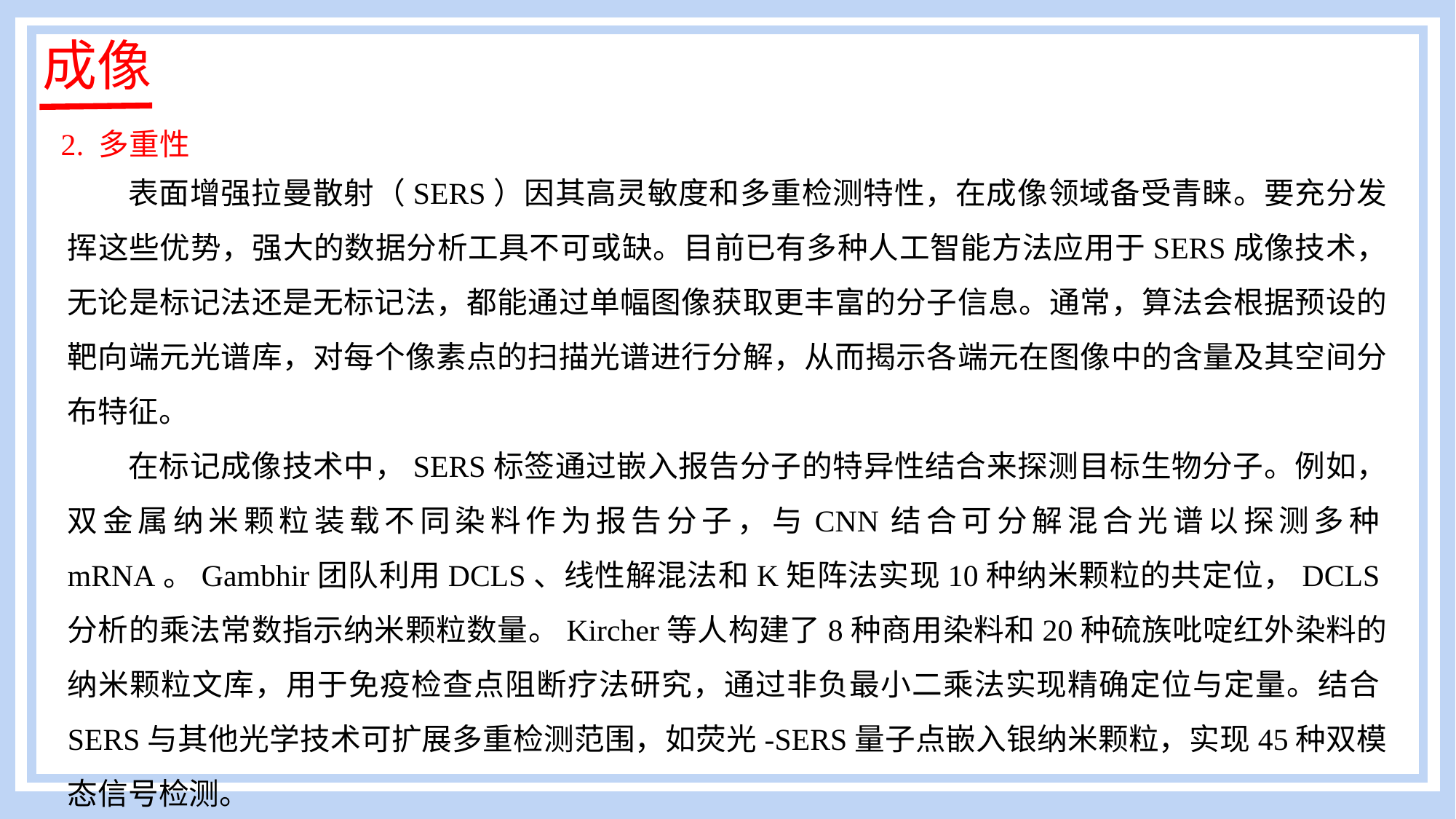

成像
c
2. 多重性

表面增强拉曼散射（SERS）因其高灵敏度和多重检测特性，在成像领域备受青睐。要充分发挥这些优势，强大的数据分析工具不可或缺。目前已有多种人工智能方法应用于SERS成像技术，无论是标记法还是无标记法，都能通过单幅图像获取更丰富的分子信息。通常，算法会根据预设的靶向端元光谱库，对每个像素点的扫描光谱进行分解，从而揭示各端元在图像中的含量及其空间分布特征。
在标记成像技术中，SERS标签通过嵌入报告分子的特异性结合来探测目标生物分子。例如，双金属纳米颗粒装载不同染料作为报告分子，与CNN结合可分解混合光谱以探测多种mRNA。Gambhir团队利用DCLS、线性解混法和K矩阵法实现10种纳米颗粒的共定位，DCLS分析的乘法常数指示纳米颗粒数量。Kircher等人构建了8种商用染料和20种硫族吡啶红外染料的纳米颗粒文库，用于免疫检查点阻断疗法研究，通过非负最小二乘法实现精确定位与定量。结合SERS与其他光学技术可扩展多重检测范围，如荧光-SERS量子点嵌入银纳米颗粒，实现45种双模态信号检测。